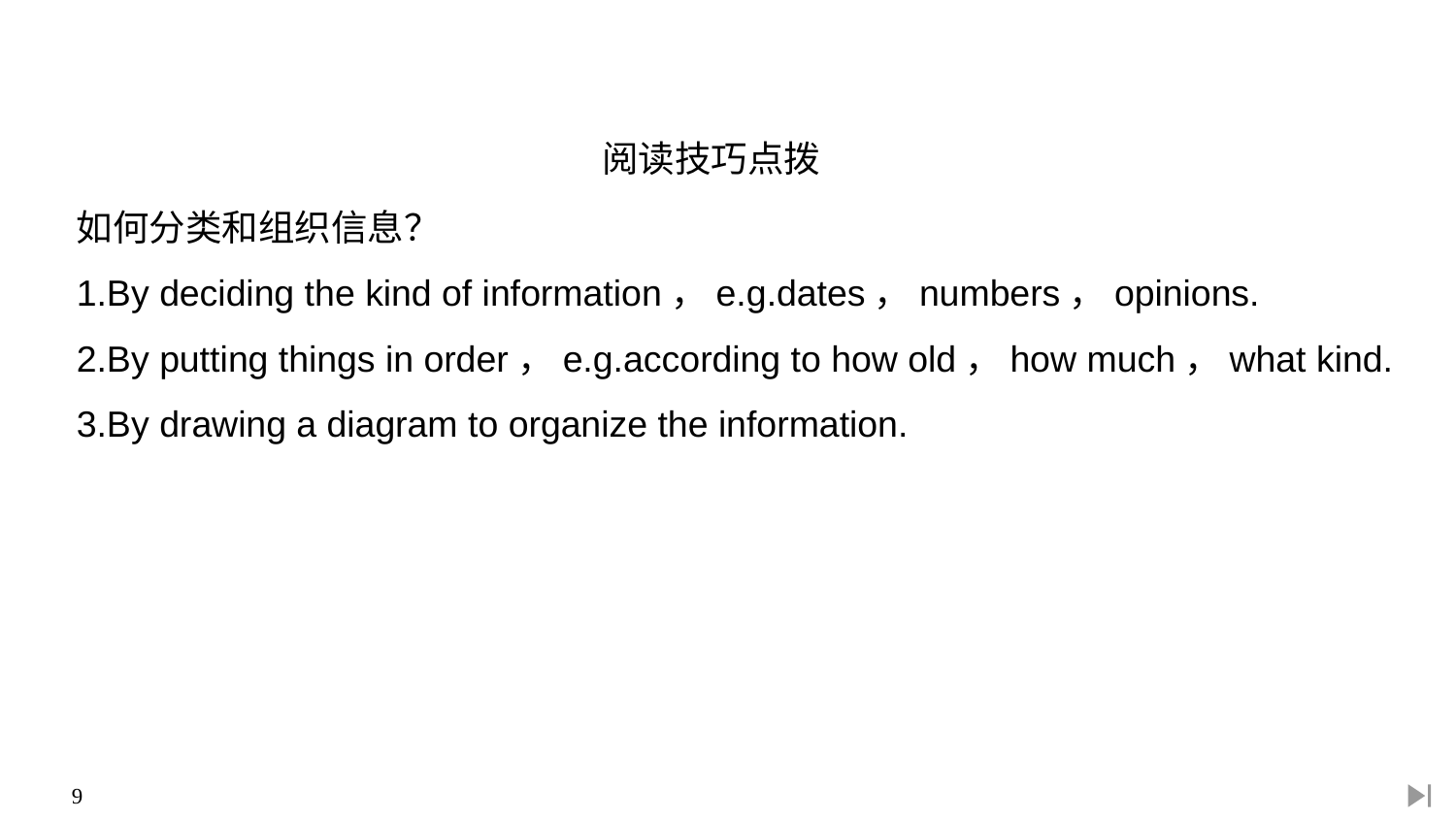

阅读技巧点拨
如何分类和组织信息？
1.By deciding the kind of information，e.g.dates，numbers，opinions.
2.By putting things in order，e.g.according to how old，how much，what kind.
3.By drawing a diagram to organize the information.